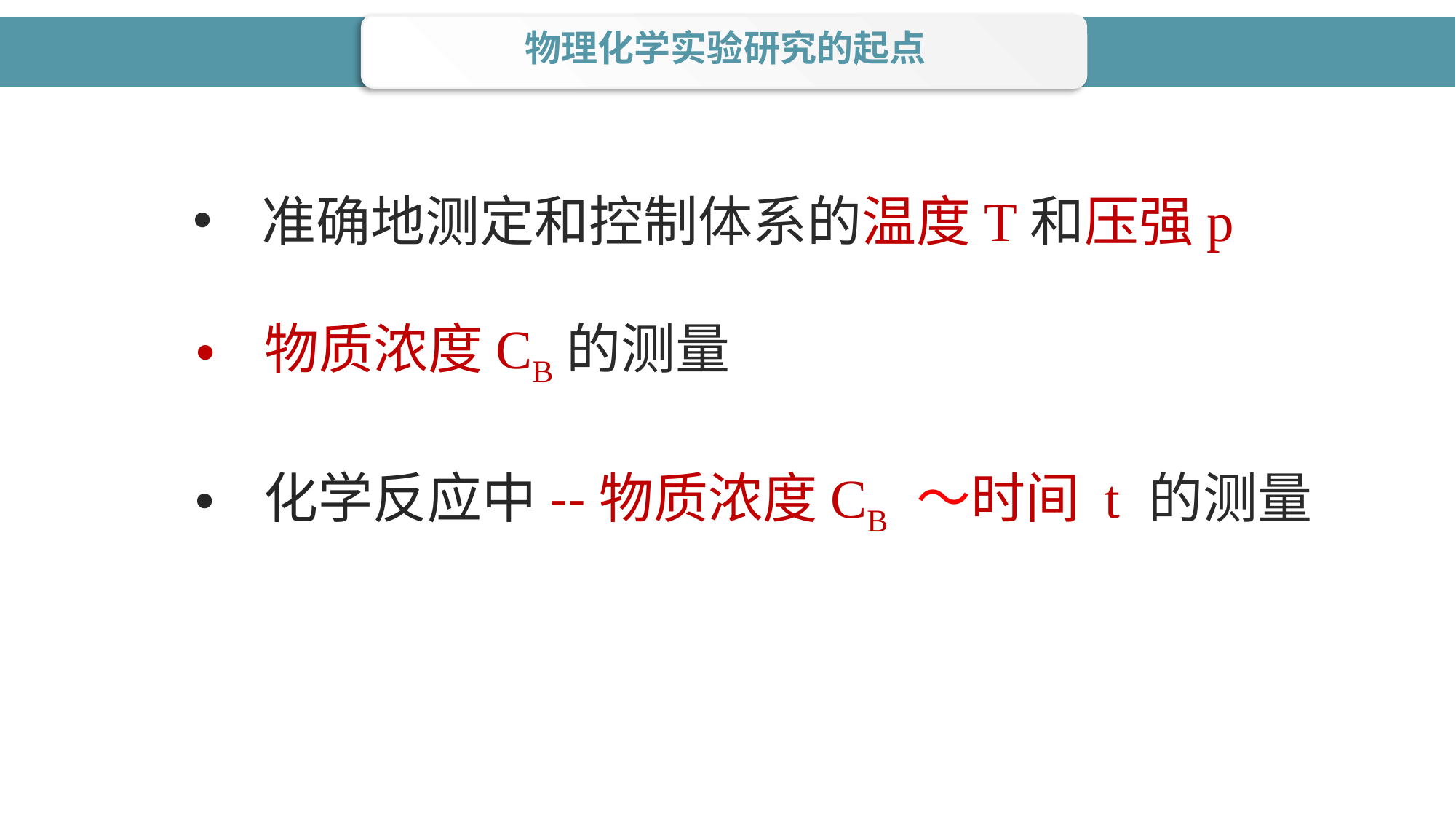

物理化学实验研究的起点

准确地测定和控制体系的温度T和压强p
物质浓度CB的测量
化学反应中--物质浓度CB ～时间 t 的测量